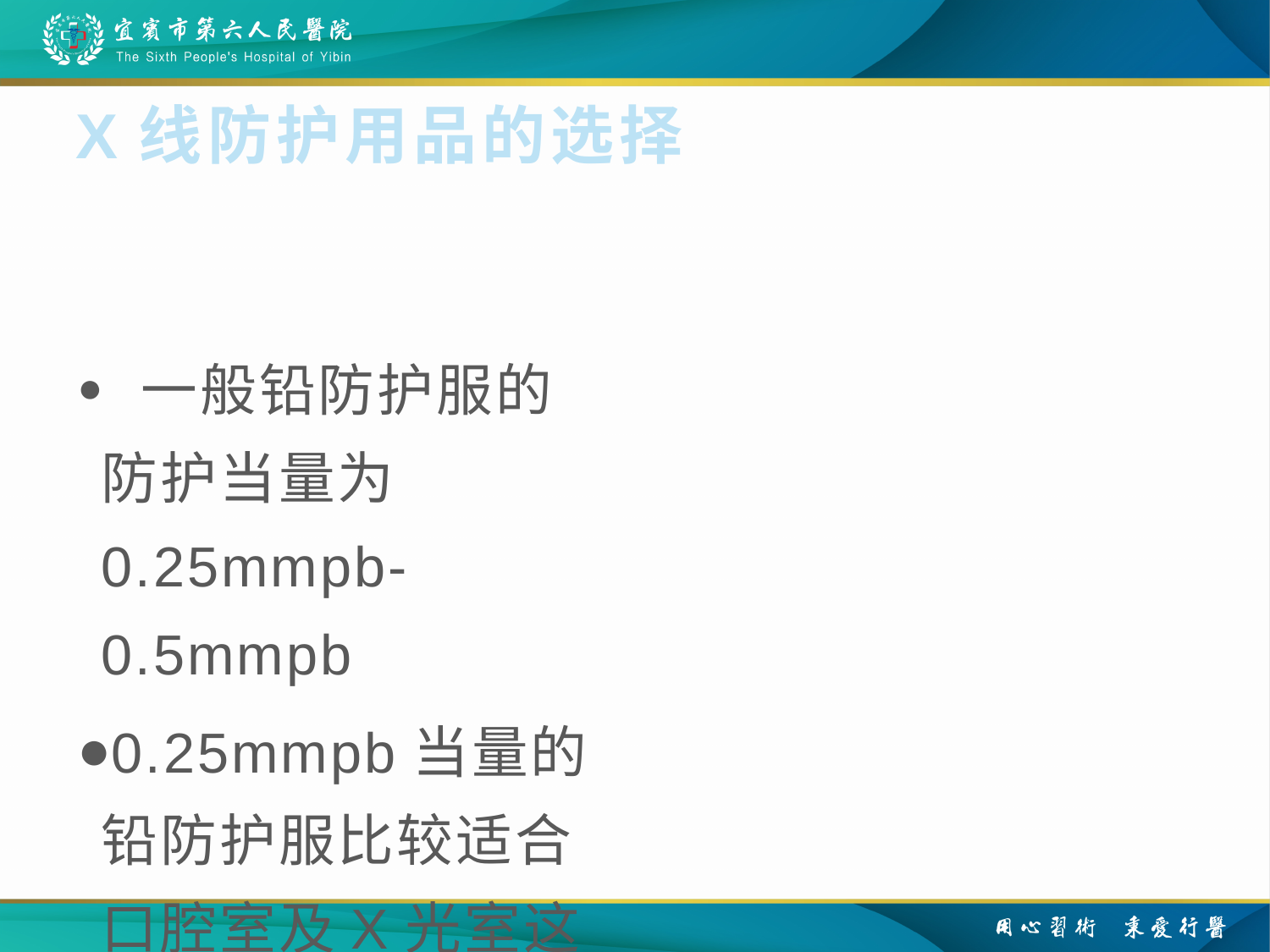

# X线防护用品的选择

  一般铅防护服的防护当量为0.25mmpb-0.5mmpb
0.25mmpb当量的铅防护服比较适合口腔室及X光室这样射线剂量小的
0.5mmpb当量的铅防护服比较适合CT室及一些射线的高剂量的环境使用